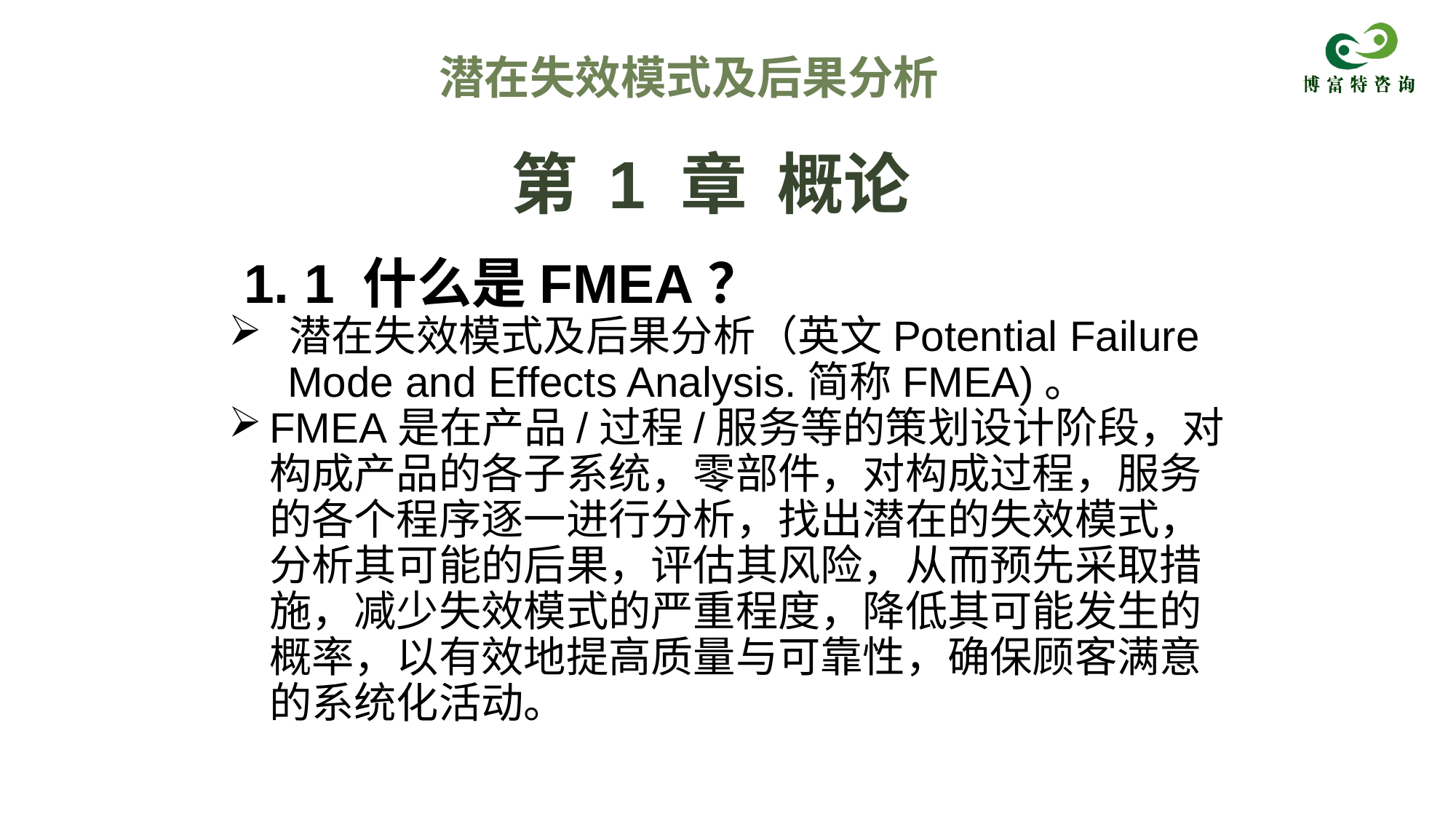

潜在失效模式及后果分析
# 第 1 章  概论
 1. 1 什么是FMEA？
 潜在失效模式及后果分析（英文Potential Failure
     Mode and Effects Analysis.简称FMEA)。
FMEA是在产品/过程/服务等的策划设计阶段，对构成产品的各子系统，零部件，对构成过程，服务的各个程序逐一进行分析，找出潜在的失效模式，分析其可能的后果，评估其风险，从而预先采取措施，减少失效模式的严重程度，降低其可能发生的概率，以有效地提高质量与可靠性，确保顾客满意的系统化活动。
5